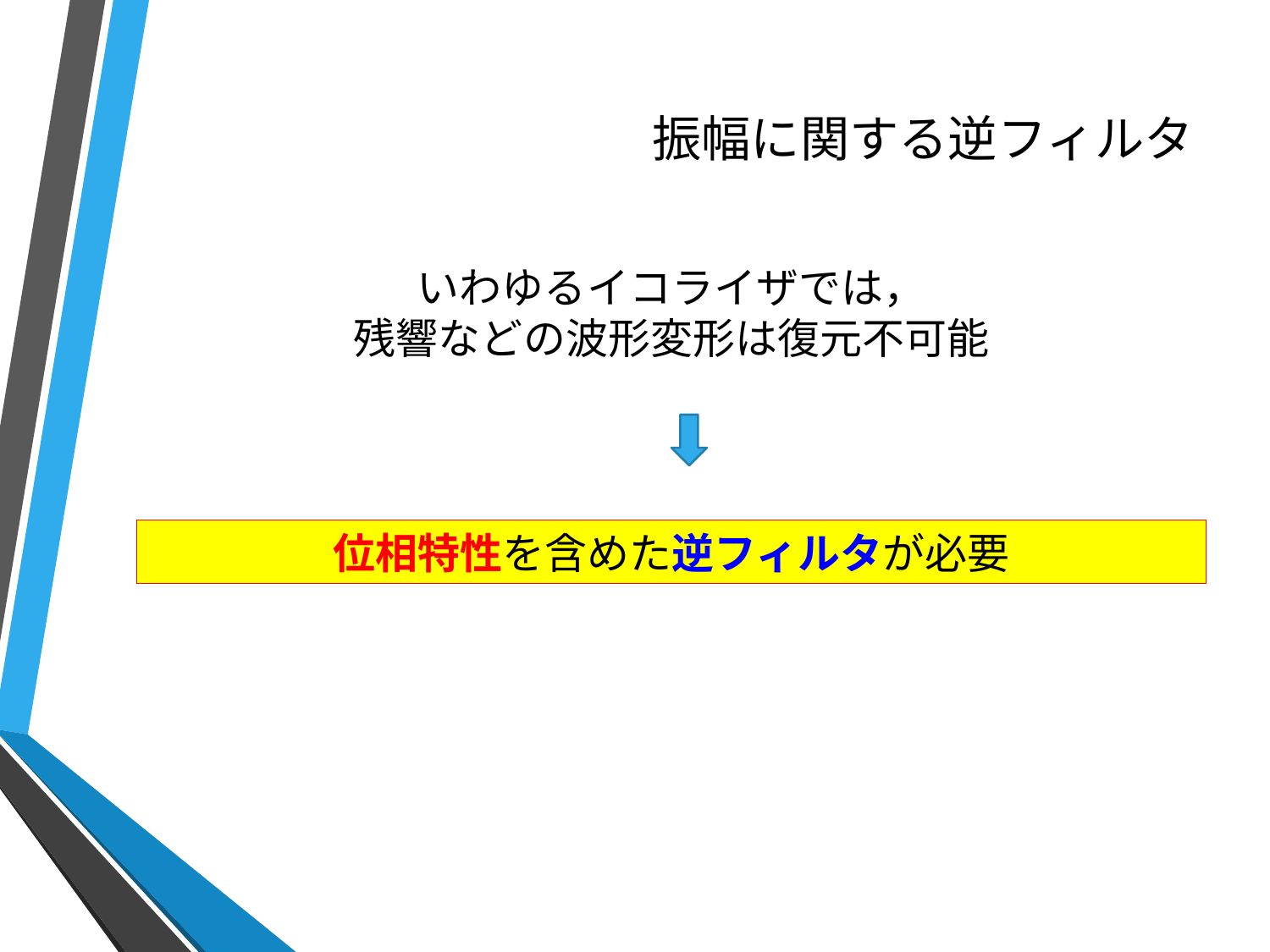

# 振幅に関する逆フィルタ
いわゆるイコライザでは，
残響などの波形変形は復元不可能

位相特性を含めた逆フィルタが必要